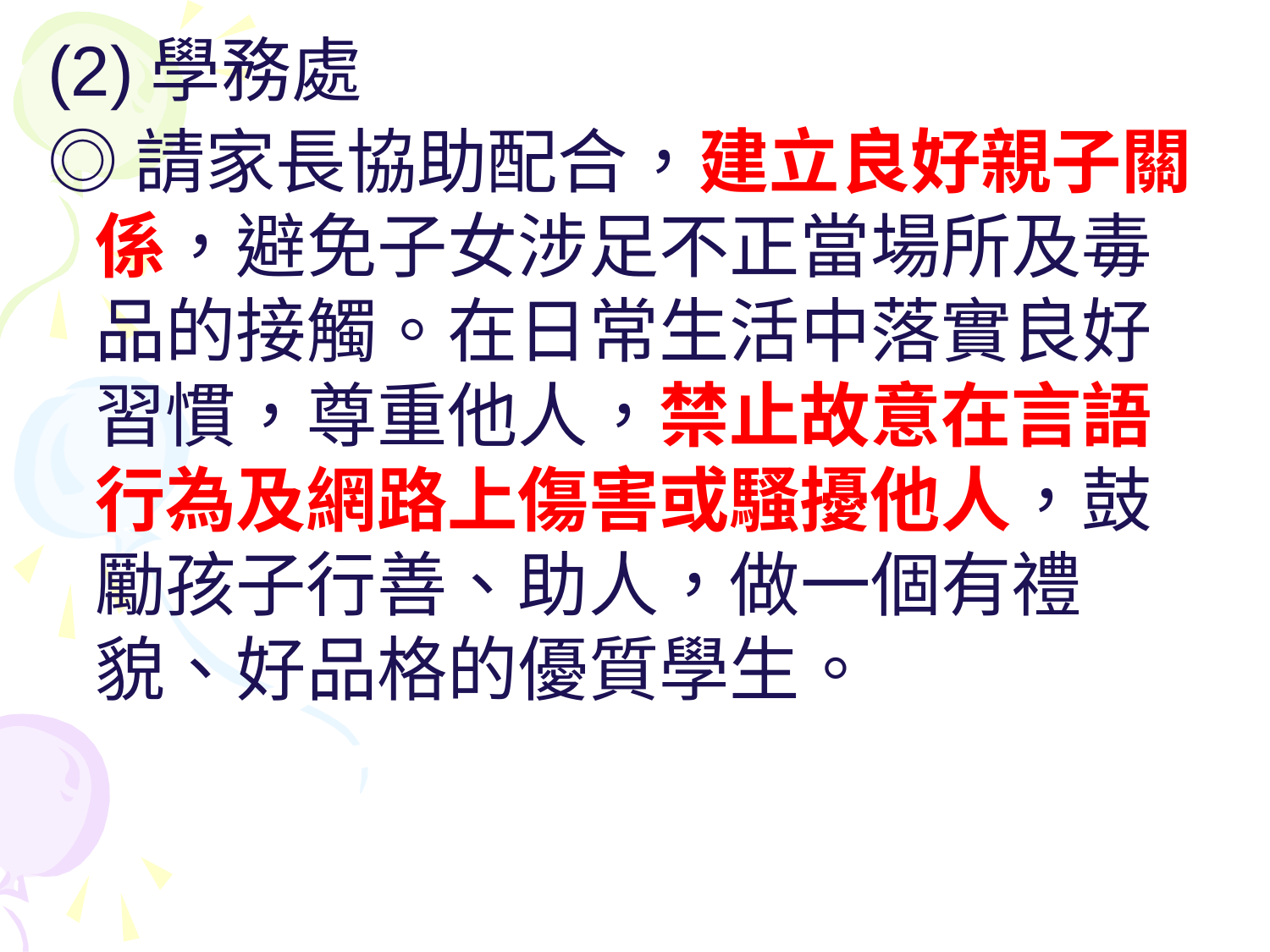

(2)學務處
◎請家長協助配合，建立良好親子關係，避免子女涉足不正當場所及毒品的接觸。在日常生活中落實良好習慣，尊重他人，禁止故意在言語行為及網路上傷害或騷擾他人，鼓勵孩子行善、助人，做一個有禮貌、好品格的優質學生。